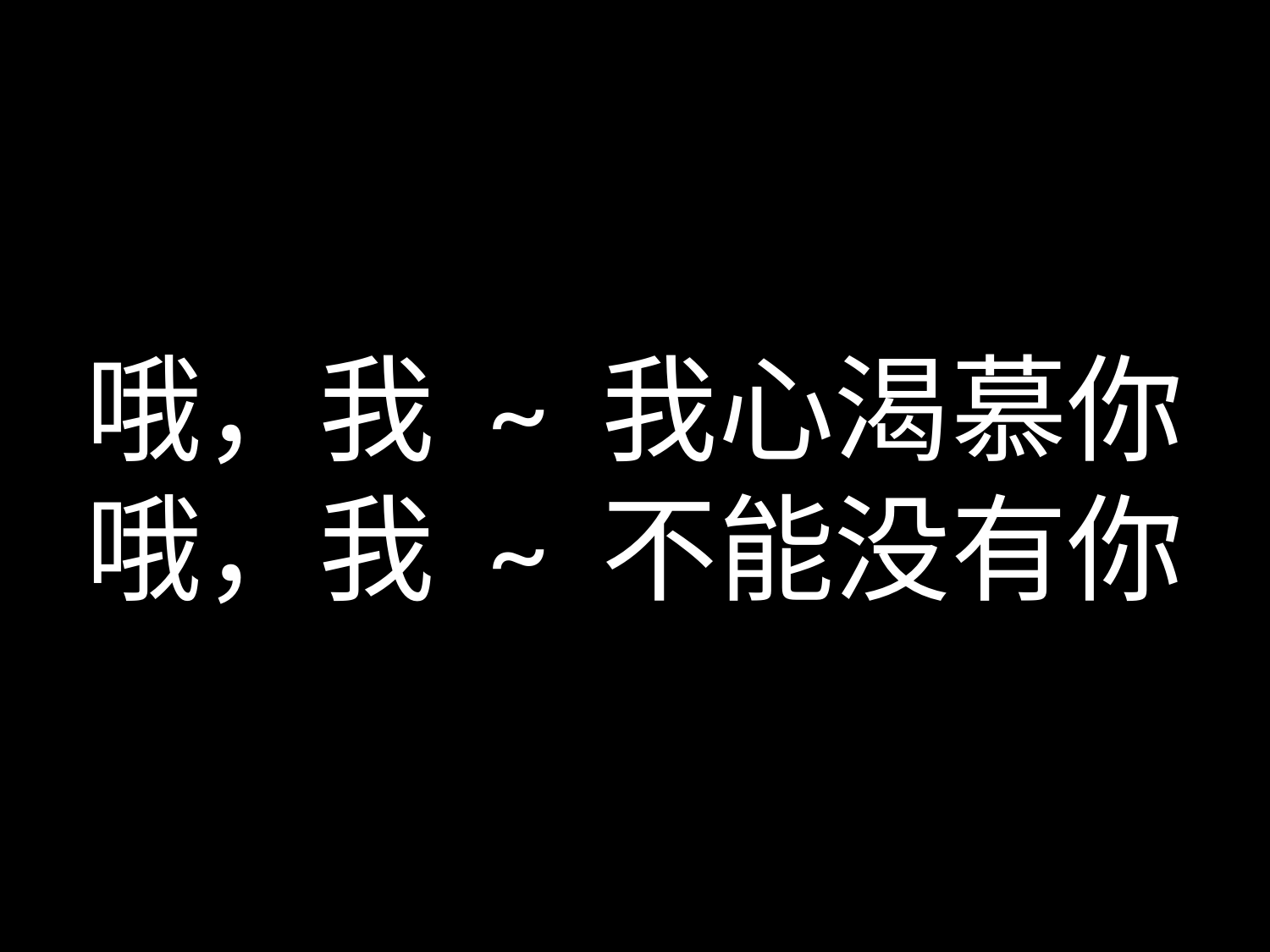

# 哦，我 ~ 我心渴慕你 哦，我 ~ 不能没有你